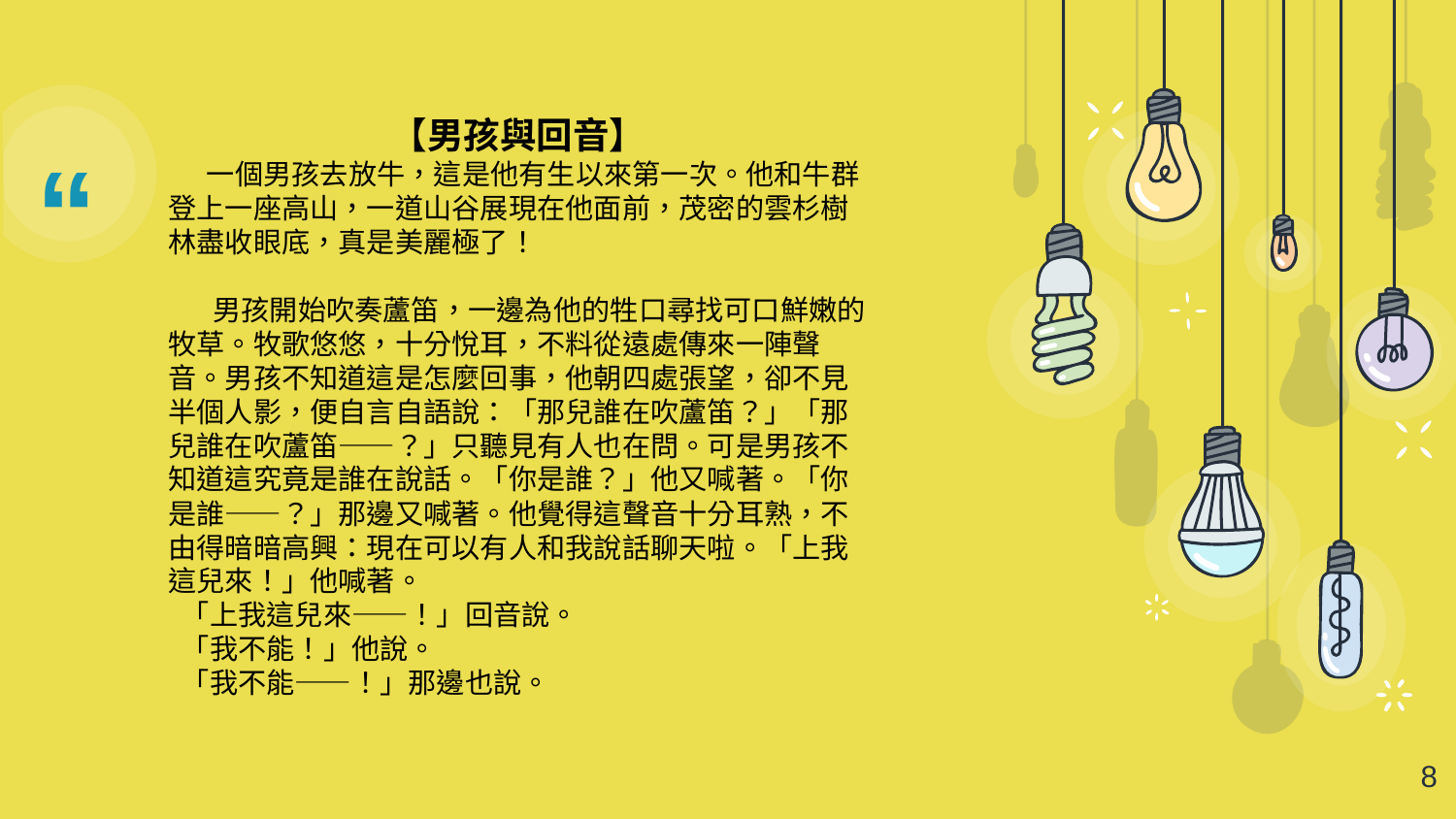

【男孩與回音】
     一個男孩去放牛，這是他有生以來第一次。他和牛群登上一座高山，一道山谷展現在他面前，茂密的雲杉樹林盡收眼底，真是美麗極了！

      男孩開始吹奏蘆笛，一邊為他的牲口尋找可口鮮嫩的牧草。牧歌悠悠，十分悅耳，不料從遠處傳來一陣聲音。男孩不知道這是怎麼回事，他朝四處張望，卻不見半個人影，便自言自語說：「那兒誰在吹蘆笛？」「那兒誰在吹蘆笛——？」只聽見有人也在問。可是男孩不知道這究竟是誰在說話。「你是誰？」他又喊著。「你是誰——？」那邊又喊著。他覺得這聲音十分耳熟，不由得暗暗高興：現在可以有人和我說話聊天啦。「上我這兒來！」他喊著。
 「上我這兒來——！」回音說。
 「我不能！」他說。
 「我不能——！」那邊也說。

8